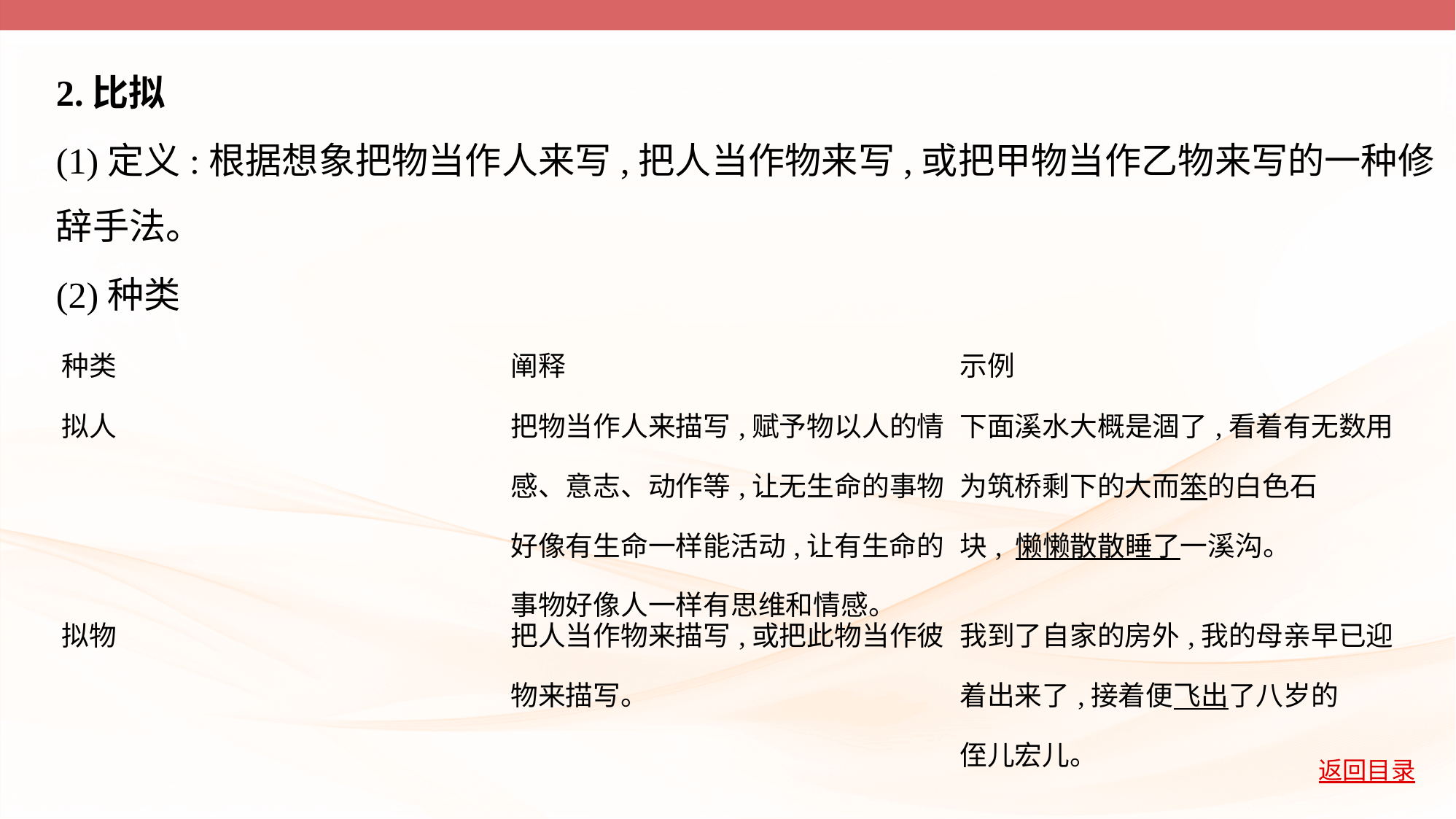

2.比拟
(1)定义:根据想象把物当作人来写,把人当作物来写,或把甲物当作乙物来写的一种修
辞手法。
(2)种类
| 种类 | 阐释 | 示例 |
| --- | --- | --- |
| 拟人 | 把物当作人来描写,赋予物以人的情 感、意志、动作等,让无生命的事物 好像有生命一样能活动,让有生命的 事物好像人一样有思维和情感。 | 下面溪水大概是涸了,看着有无数用 为筑桥剩下的大而笨的白色石 块, 懒懒散散睡了一溪沟。 |
| 拟物 | 把人当作物来描写,或把此物当作彼 物来描写。 | 我到了自家的房外,我的母亲早已迎 着出来了,接着便飞出了八岁的 侄儿宏儿。 |